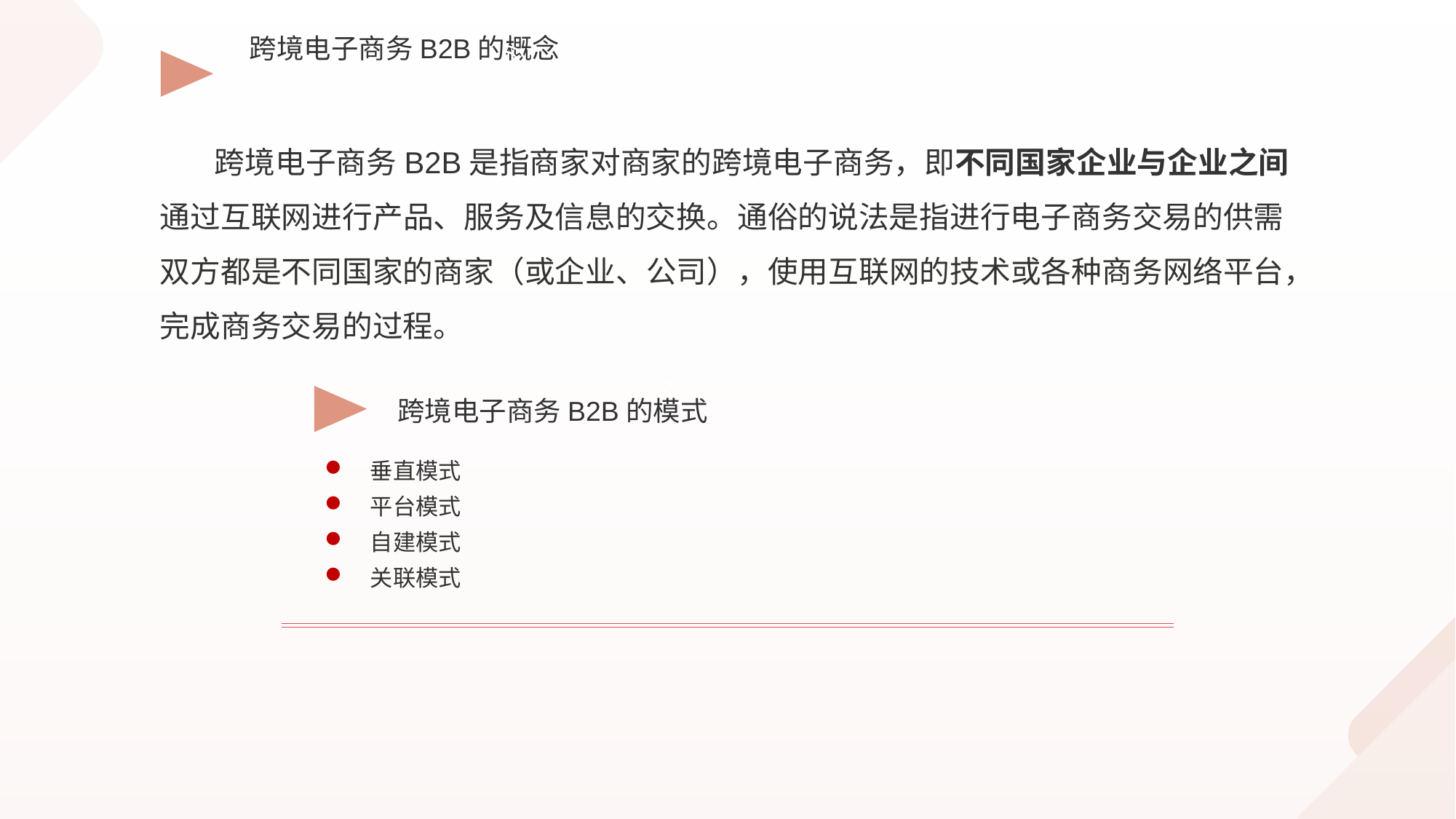

跨境电子商务B2B的概念

跨境电子商务B2B是指商家对商家的跨境电子商务，即不同国家企业与企业之间通过互联网进行产品、服务及信息的交换。通俗的说法是指进行电子商务交易的供需双方都是不同国家的商家（或企业、公司），使用互联网的技术或各种商务网络平台，完成商务交易的过程。

跨境电子商务B2B的模式
垂直模式
平台模式
自建模式
关联模式